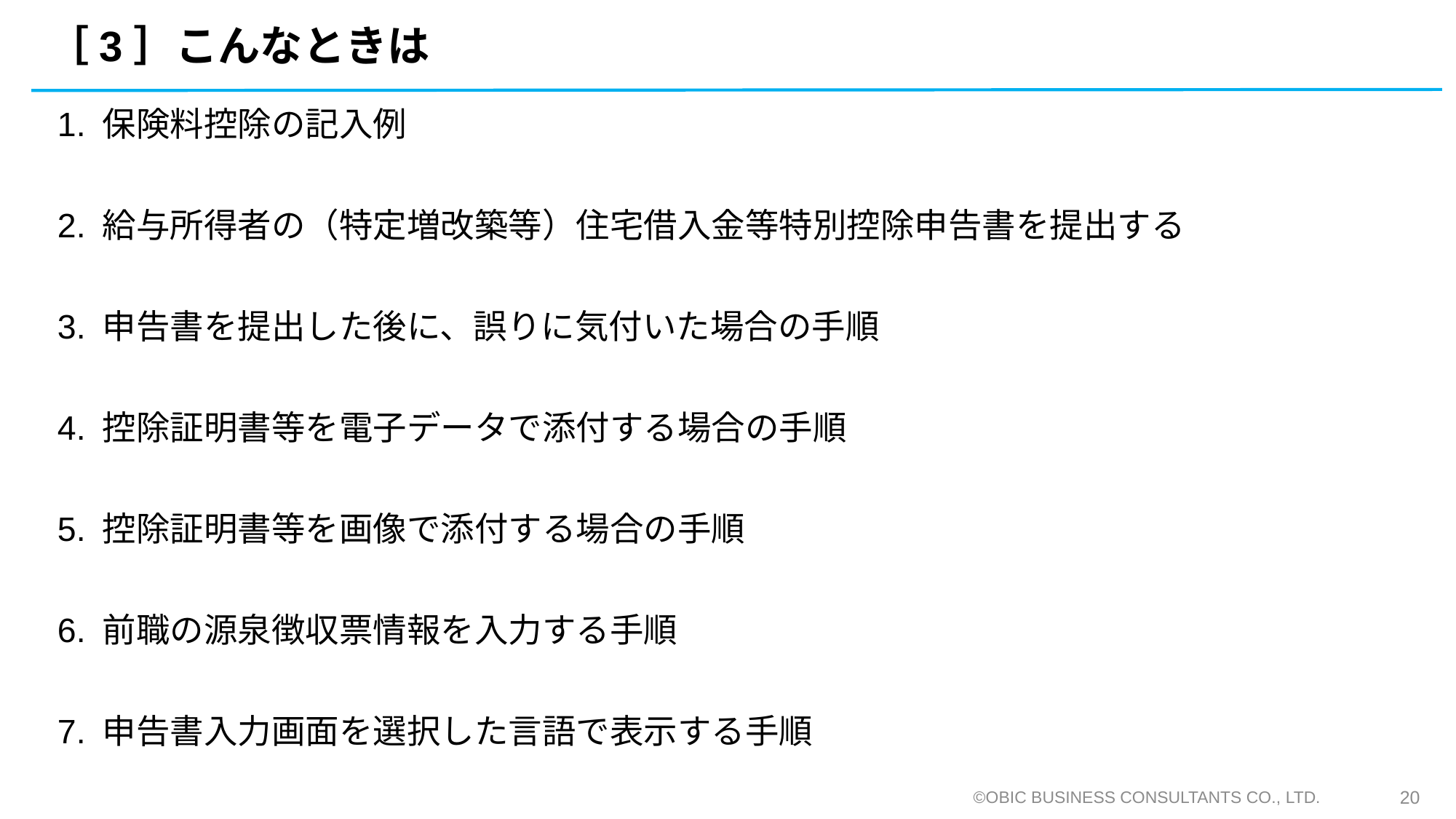

# ［3］こんなときは
1. 保険料控除の記入例

2. 給与所得者の（特定増改築等）住宅借入金等特別控除申告書を提出する

3. 申告書を提出した後に、誤りに気付いた場合の手順

4. 控除証明書等を電子データで添付する場合の手順

5. 控除証明書等を画像で添付する場合の手順

6. 前職の源泉徴収票情報を入力する手順

7. 申告書入力画面を選択した言語で表示する手順
©OBIC BUSINESS CONSULTANTS CO., LTD.
20